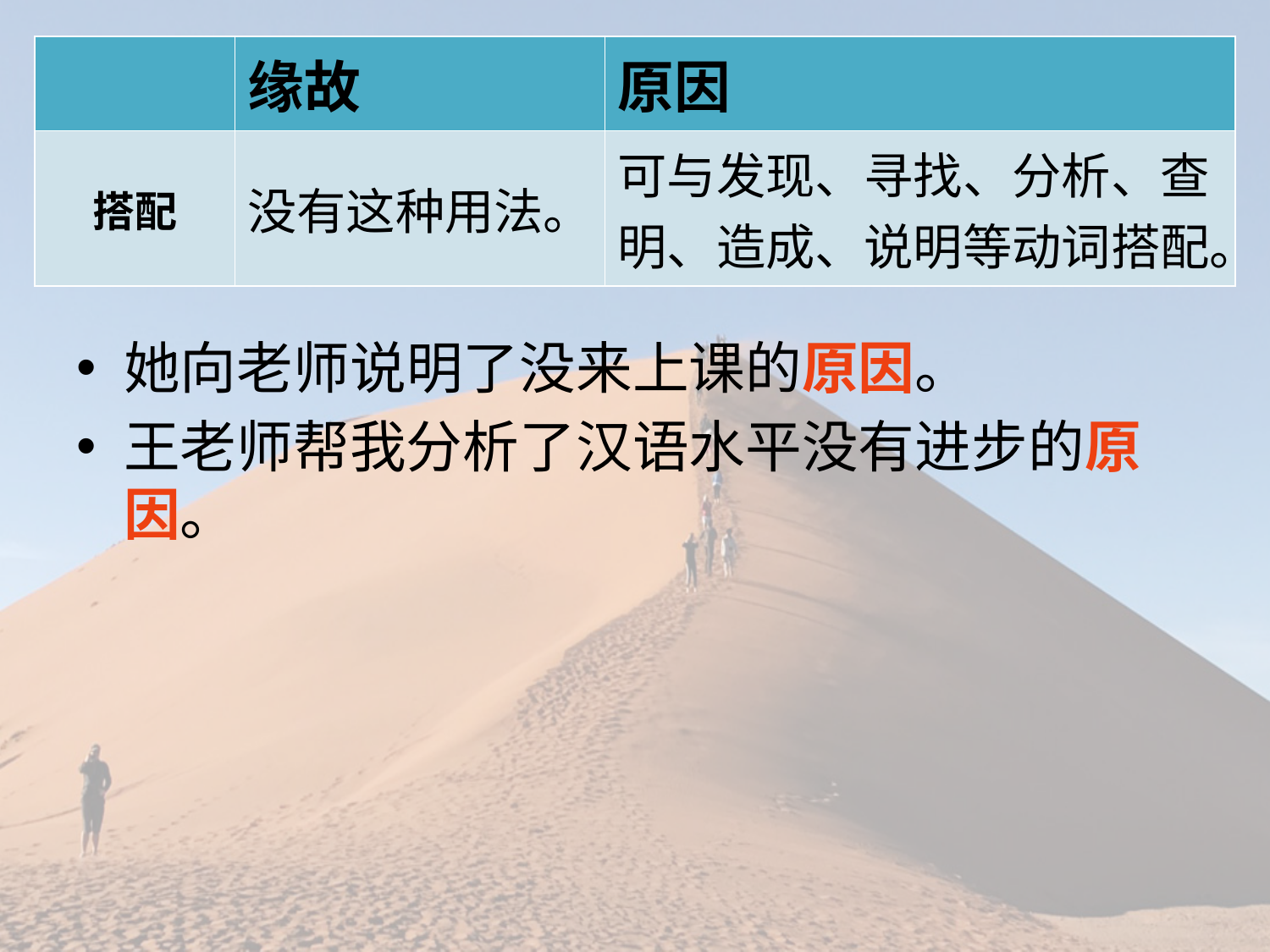

|  | 缘故 | 原因 |
| --- | --- | --- |
| 搭配 | 没有这种用法。 | 可与发现、寻找、分析、查明、造成、说明等动词搭配。 |
她向老师说明了没来上课的原因。
王老师帮我分析了汉语水平没有进步的原因。